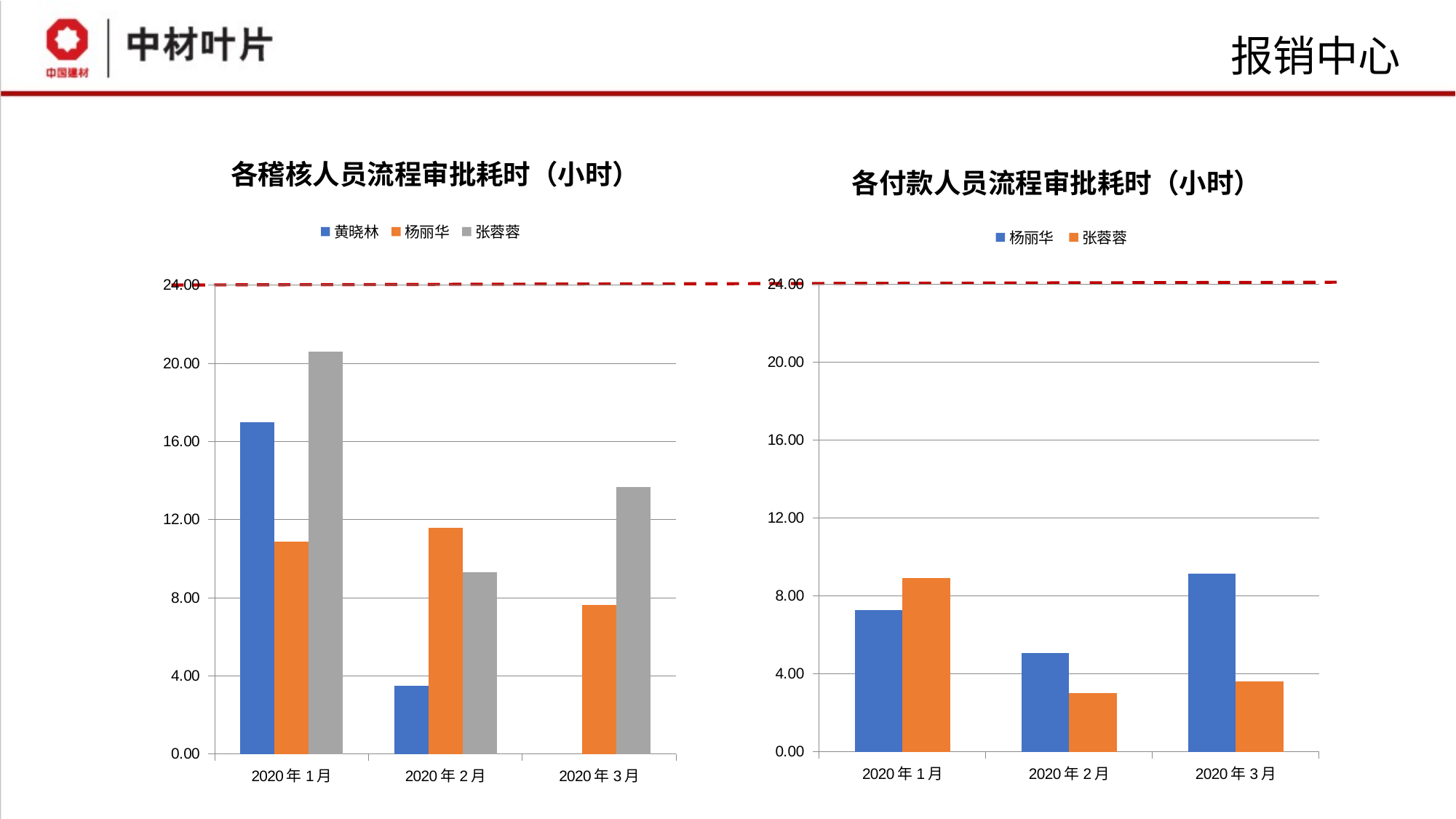

# 报销中心

### Chart

| Category | 黄晓林 | 杨丽华 | 张蓉蓉 |
|---|---|---|---|
| 2020年1月 | 16.9746790123424 | 10.8720652173962 | 20.5921342592628 |
| 2020年2月 | 3.50750000006519 | 11.5649645390024 | 9.31080212234389 |
| 2020年3月 | None | 7.63639660494421 | 13.6729278673766 |

### Chart

| Category | 杨丽华 | 张蓉蓉 |
|---|---|---|
| 2020年1月 | 7.27310823753741 | 8.90028911564447 |
| 2020年2月 | 5.0673504273537 | 3.01231707317936 |
| 2020年3月 | 9.12809309308933 | 3.61647222221945 |